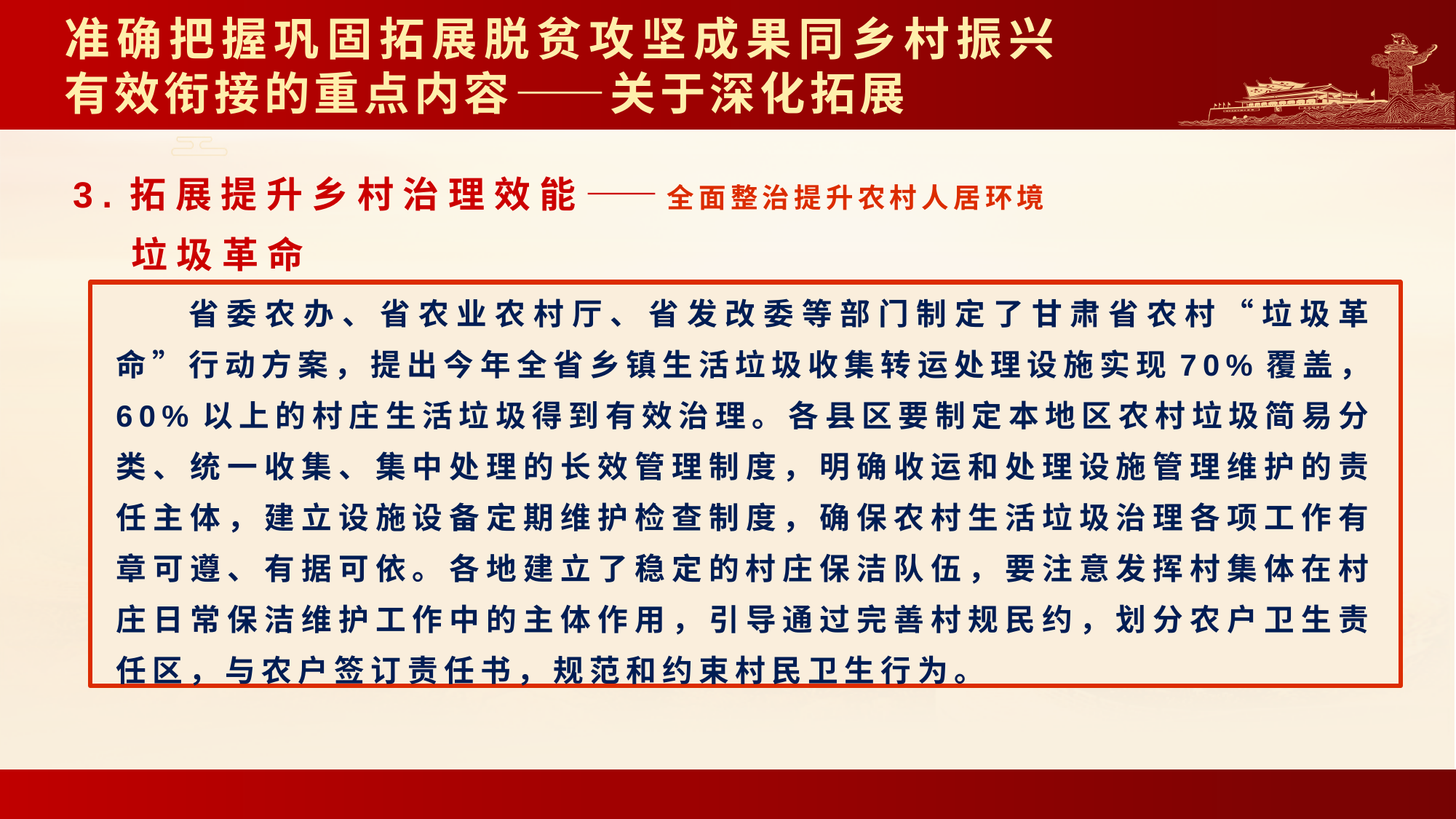

# 准确把握巩固拓展脱贫攻坚成果同乡村振兴有效衔接的重点内容——关于深化拓展
3.拓展提升乡村治理效能——全面整治提升农村人居环境
垃圾革命
省委农办、省农业农村厅、省发改委等部门制定了甘肃省农村“垃圾革命”行动方案，提出今年全省乡镇生活垃圾收集转运处理设施实现70%覆盖，60%以上的村庄生活垃圾得到有效治理。各县区要制定本地区农村垃圾简易分类、统一收集、集中处理的长效管理制度，明确收运和处理设施管理维护的责任主体，建立设施设备定期维护检查制度，确保农村生活垃圾治理各项工作有章可遵、有据可依。各地建立了稳定的村庄保洁队伍，要注意发挥村集体在村庄日常保洁维护工作中的主体作用，引导通过完善村规民约，划分农户卫生责任区，与农户签订责任书，规范和约束村民卫生行为。